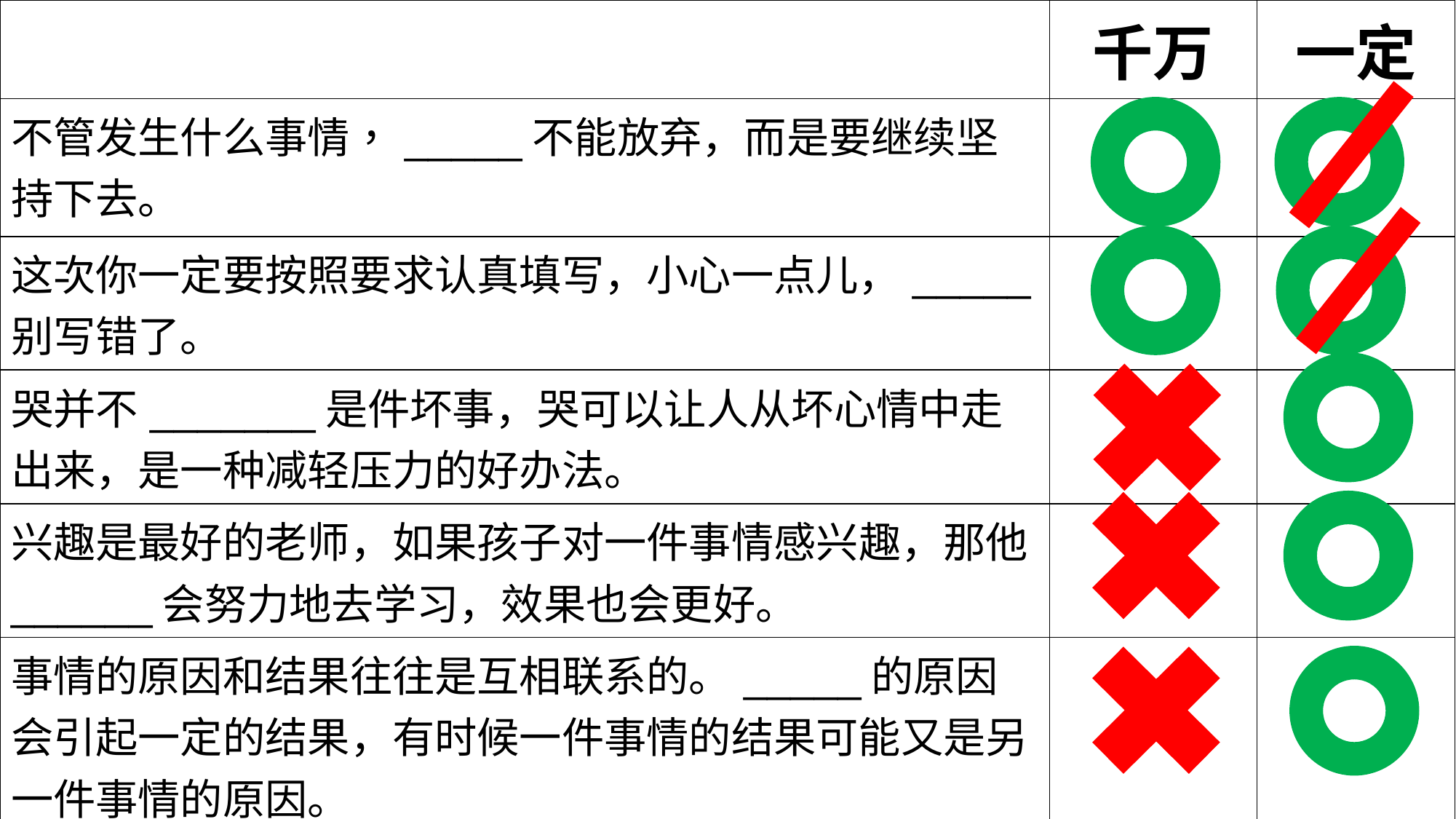

|  | 千万 | 一定 |
| --- | --- | --- |
| 不管发生什么事情，\_\_\_\_\_不能放弃，而是要继续坚持下去。 |  |  |
| 这次你一定要按照要求认真填写，小心一点儿，\_\_\_\_\_别写错了。 |  |  |
| 哭并不\_\_\_\_\_\_\_是件坏事，哭可以让人从坏心情中走出来，是一种减轻压力的好办法。 |  |  |
| 兴趣是最好的老师，如果孩子对一件事情感兴趣，那他\_\_\_\_\_\_会努力地去学习，效果也会更好。 |  |  |
| 事情的原因和结果往往是互相联系的。\_\_\_\_\_的原因会引起一定的结果，有时候一件事情的结果可能又是另一件事情的原因。 |  |  |